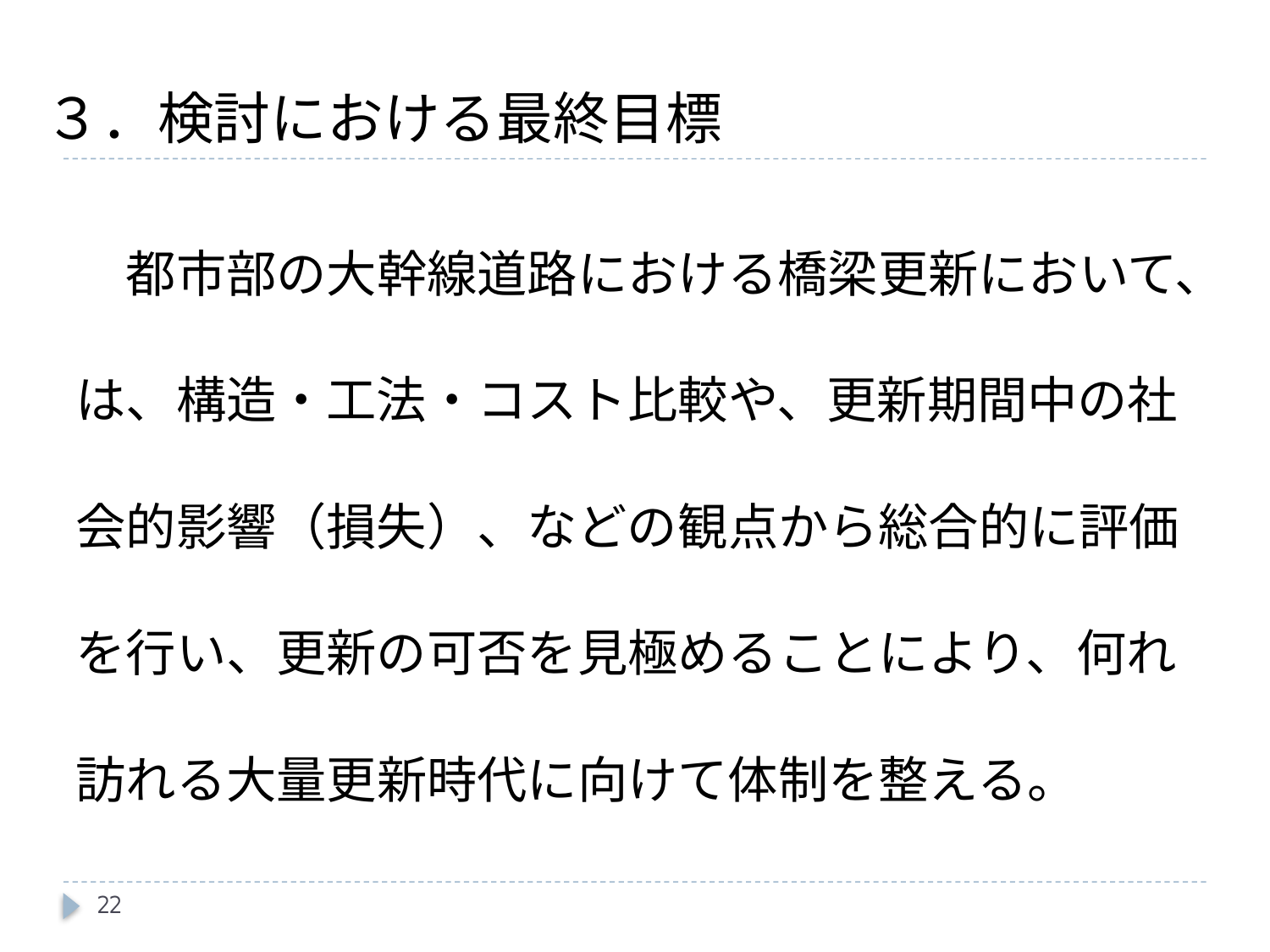

# ３．検討における最終目標
　都市部の大幹線道路における橋梁更新において、は、構造・工法・コスト比較や、更新期間中の社会的影響（損失）、などの観点から総合的に評価を行い、更新の可否を見極めることにより、何れ訪れる大量更新時代に向けて体制を整える。
22